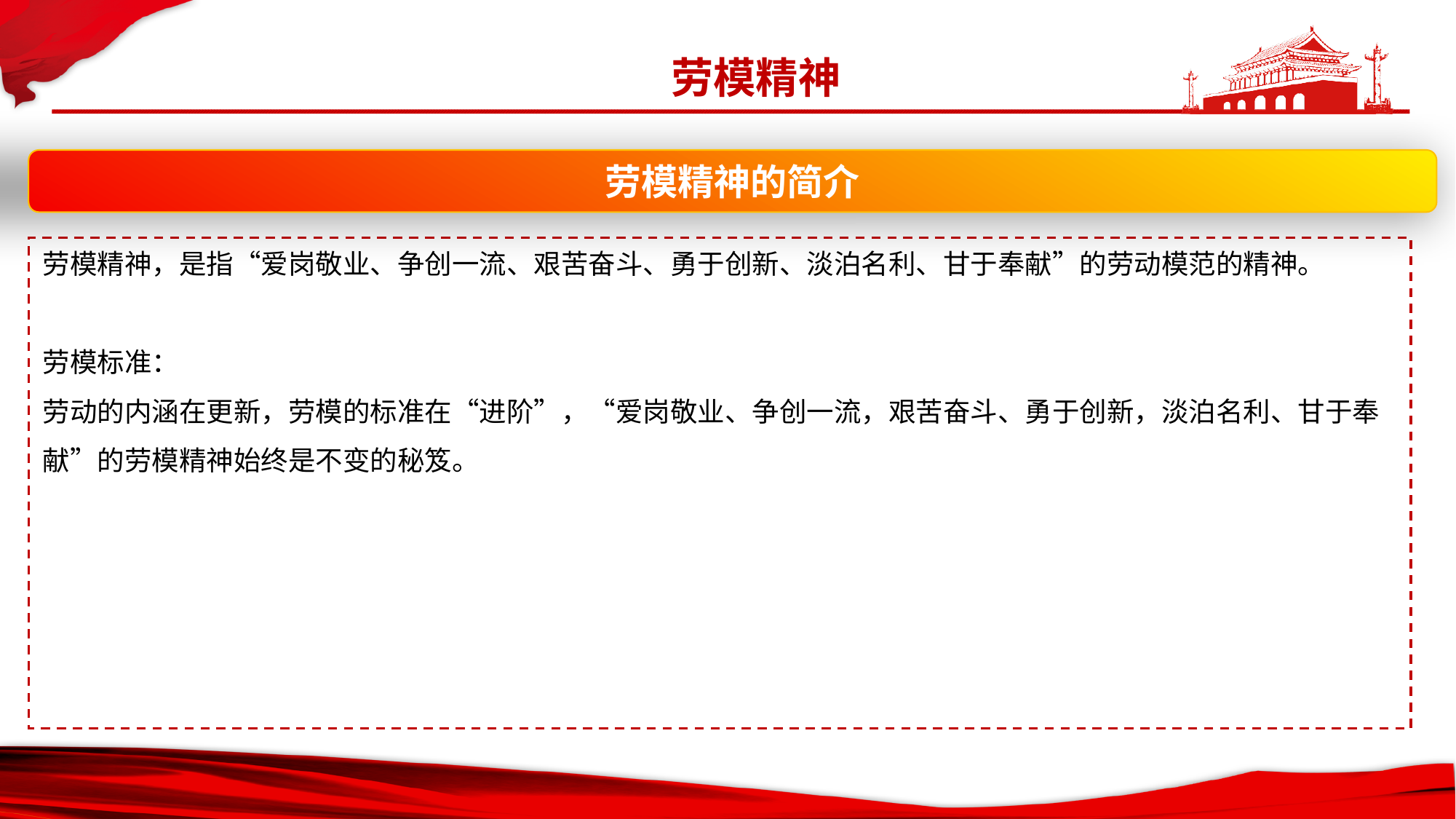

劳模精神
劳模精神的简介
劳模精神，是指“爱岗敬业、争创一流、艰苦奋斗、勇于创新、淡泊名利、甘于奉献”的劳动模范的精神。

劳模标准：
劳动的内涵在更新，劳模的标准在“进阶”，“爱岗敬业、争创一流，艰苦奋斗、勇于创新，淡泊名利、甘于奉献”的劳模精神始终是不变的秘笈。